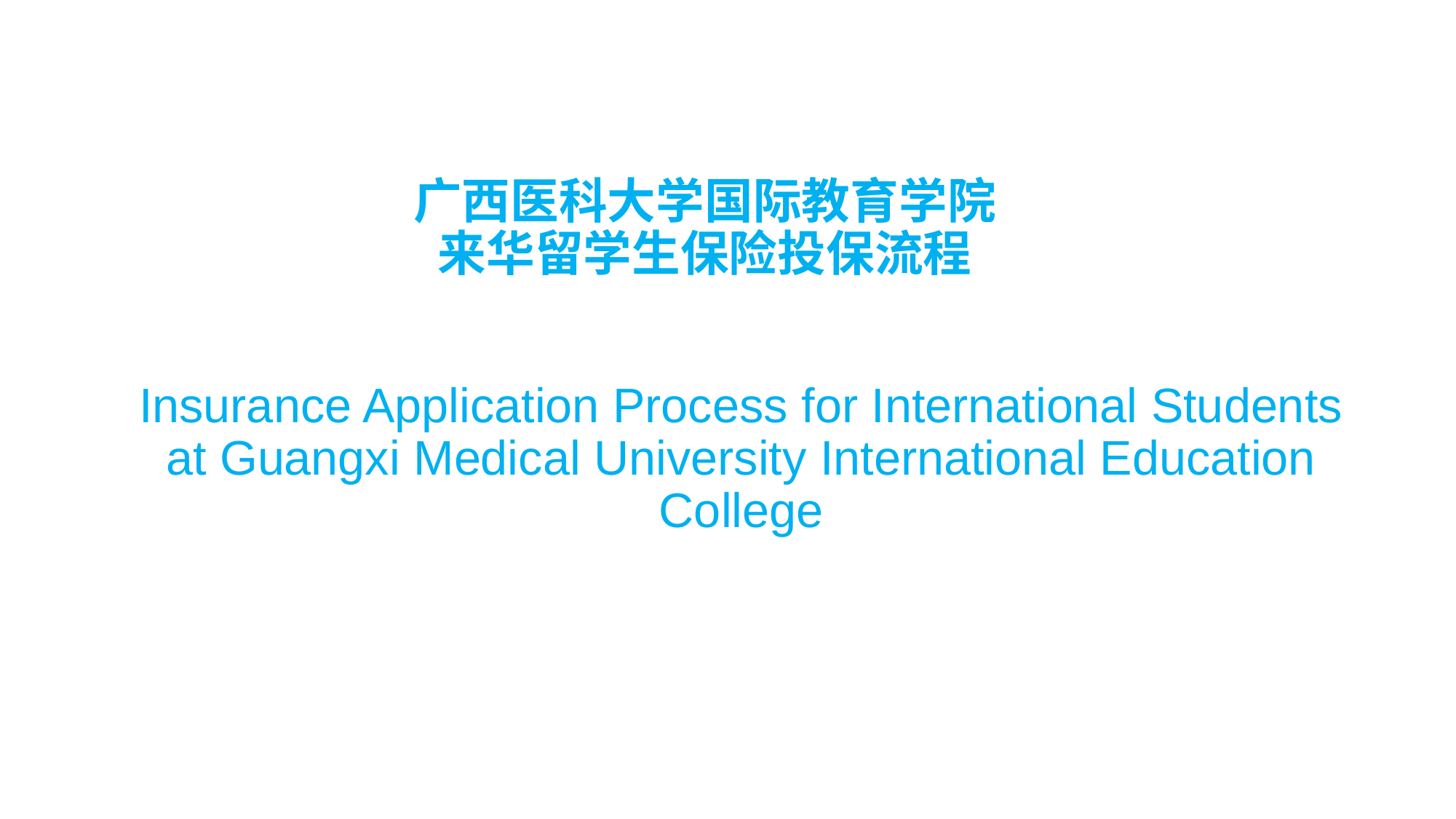

# 广西医科大学国际教育学院 来华留学生保险投保流程

Insurance Application Process for International Students at Guangxi Medical University International Education College